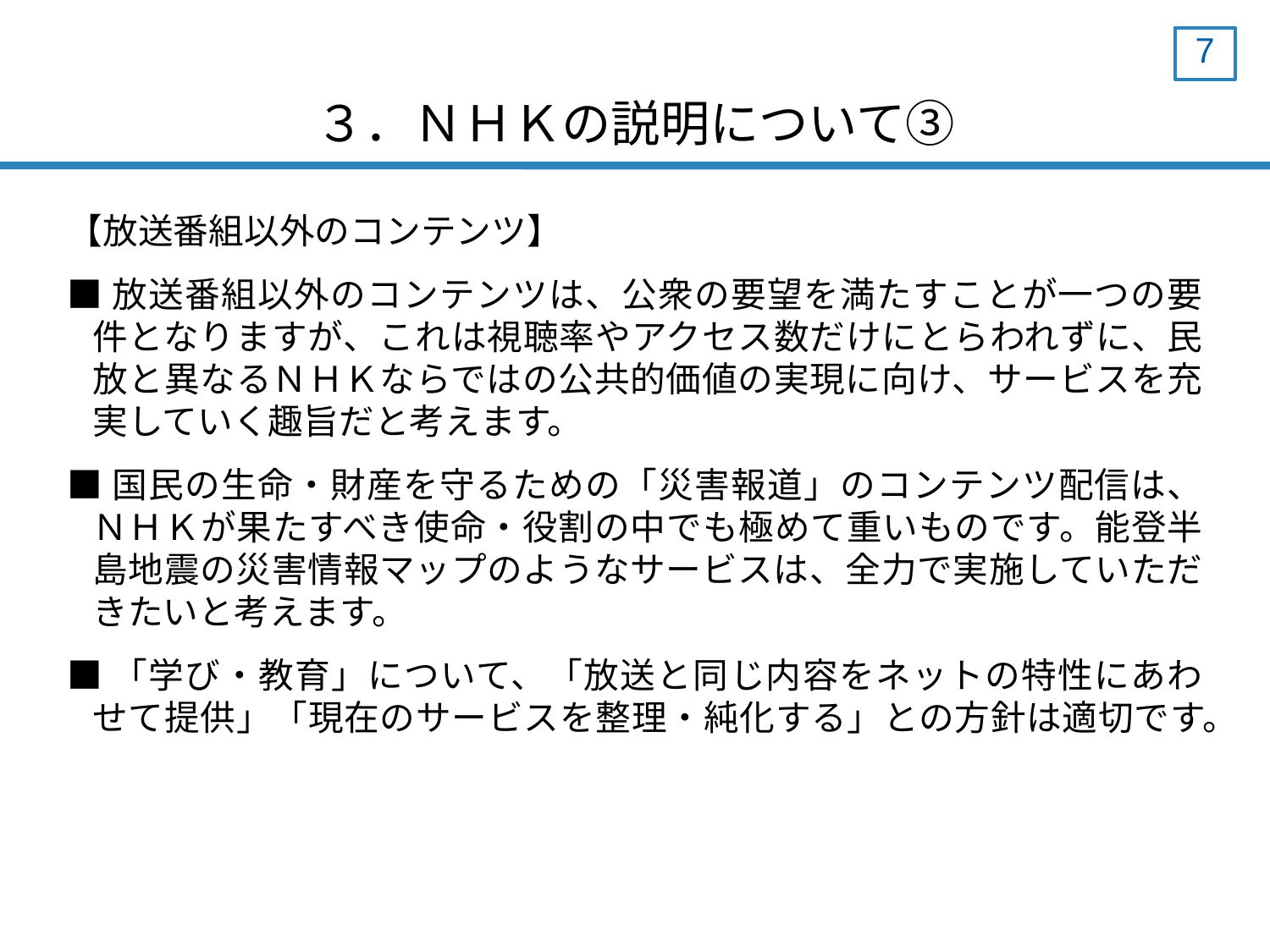

7
# ３．ＮＨＫの説明について③

【放送番組以外のコンテンツ】
■放送番組以外のコンテンツは、公衆の要望を満たすことが一つの要件となりますが、これは視聴率やアクセス数だけにとらわれずに、民放と異なるＮＨＫならではの公共的価値の実現に向け、サービスを充実していく趣旨だと考えます。
■国民の生命・財産を守るための「災害報道」のコンテンツ配信は、ＮＨＫが果たすべき使命・役割の中でも極めて重いものです。能登半島地震の災害情報マップのようなサービスは、全力で実施していただきたいと考えます。
■「学び・教育」について、「放送と同じ内容をネットの特性にあわせて提供」「現在のサービスを整理・純化する」との方針は適切です。